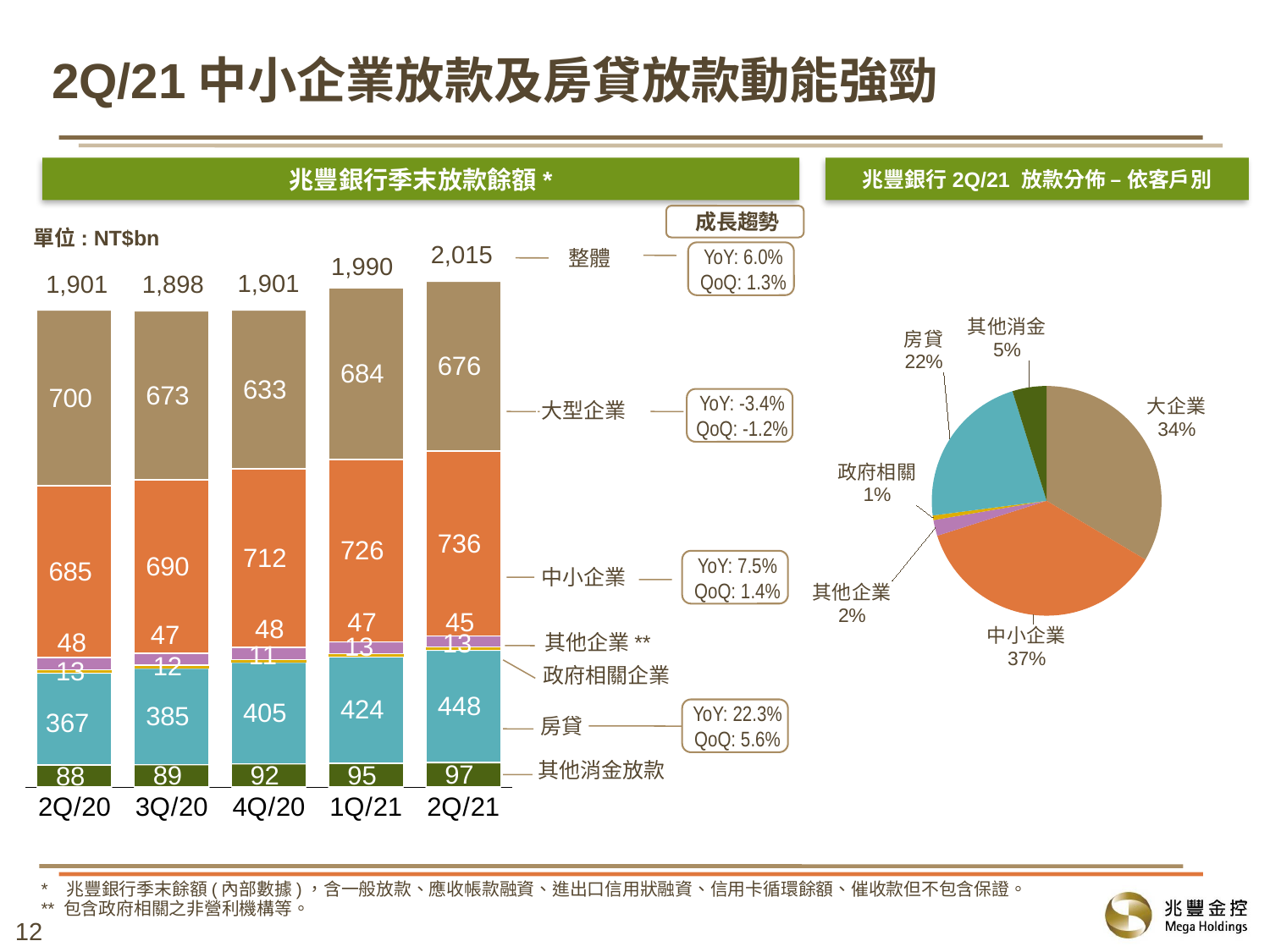

# 2Q/21中小企業放款及房貸放款動能強勁

### Chart

| Category | Other consumer | Mortgage | Gov.-linked | Other corp. | SME | Large corp. |
|---|---|---|---|---|---|---|
| 2Q/20 | 87.99699999999997 | 366.65000000000003 | 13.228000000000002 | 47.61 | 684.58 | 700.44 |
| 3Q/20 | 89.24 | 384.78999999999996 | 12.489999999999998 | 47.28 | 690.47 | 673.45 |
| 4Q/20 | 92.23000000000002 | 405.24 | 10.600000000000001 | 48.18 | 711.63 | 632.68 |
| 1Q/21 | 94.74000000000001 | 424.47 | 12.75 | 47.08 | 726.13 | 684.38 |
| 2Q/21 | 97.19000000000005 | 448.4 | 12.6 | 44.65 | 736.19 | 676.36 |
兆豐銀行季末放款餘額*
兆豐銀行2Q/21 放款分佈 – 依客戶別
成長趨勢
單位: NT$bn
2,015
整體
YoY: 6.0%
QoQ: 1.3%
1,990

### Chart

| Category |
|---|

### Chart

| Category |  |
|---|---|
| 大企業 | 676.0 |
| 中小企業 | 736.0 |
| 其他企業 | 45.0 |
| 政府相關 | 13.0 |
| 房貸 | 448.0 |
| 其他消金 | 97.0 |

1,901
1,901
1,898
YoY: -3.4%
QoQ: -1.2%
大型企業

YoY: 7.5%
QoQ: 1.4%
中小企業

其他企業**

政府相關企業

YoY: 22.3%
QoQ: 5.6%
房貸

其他消金放款

*   兆豐銀行季末餘額(內部數據)，含一般放款、應收帳款融資、進出口信用狀融資、信用卡循環餘額、催收款但不包含保證。
** 包含政府相關之非營利機構等。